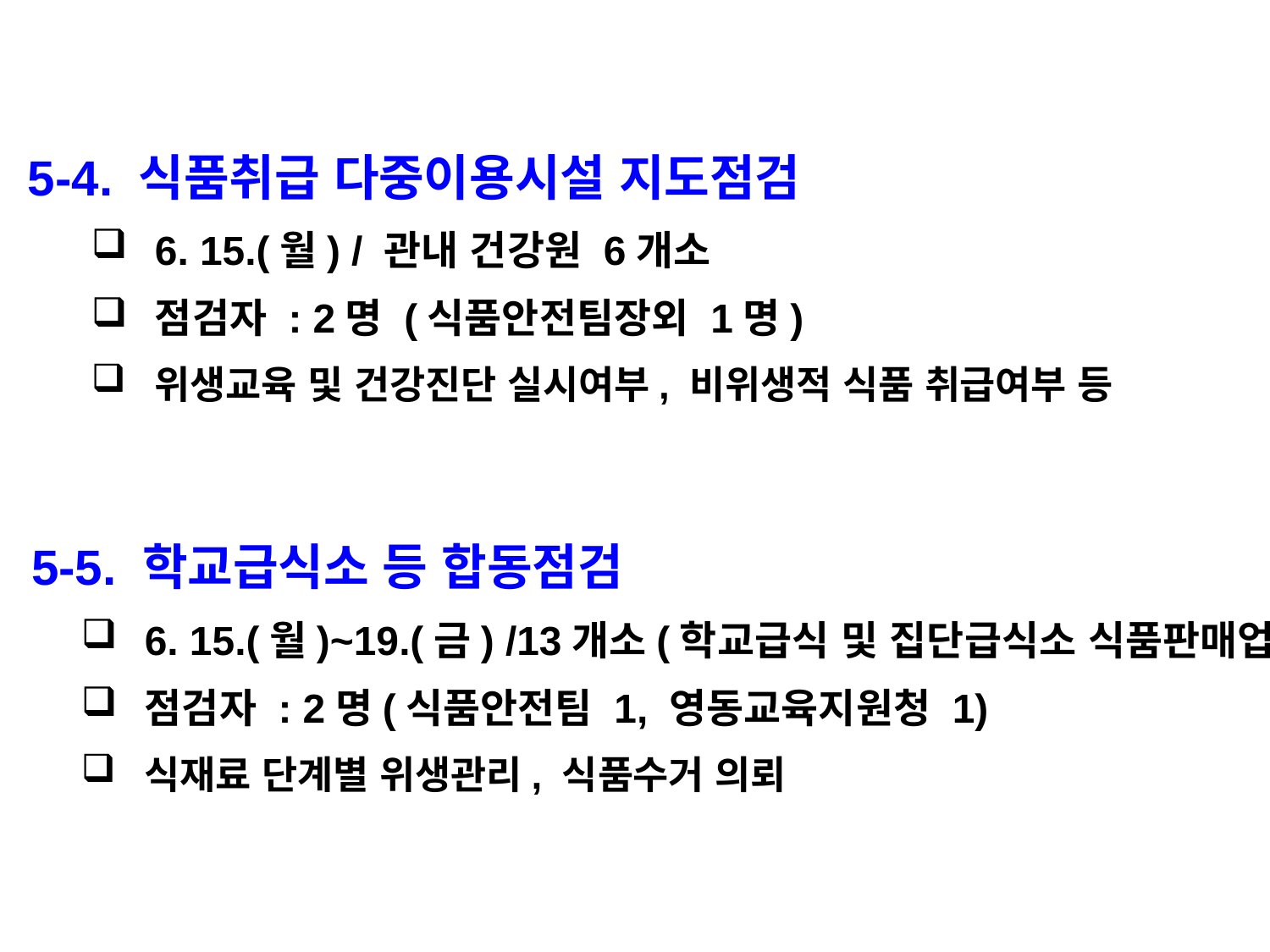

5-4. 식품취급 다중이용시설 지도점검
6. 15.(월) / 관내 건강원 6개소
점검자 : 2명 (식품안전팀장외 1명)
위생교육 및 건강진단 실시여부, 비위생적 식품 취급여부 등
 5-5. 학교급식소 등 합동점검
6. 15.(월)~19.(금) /13개소(학교급식 및 집단급식소 식품판매업)
점검자 : 2명(식품안전팀 1, 영동교육지원청 1)
식재료 단계별 위생관리, 식품수거 의뢰